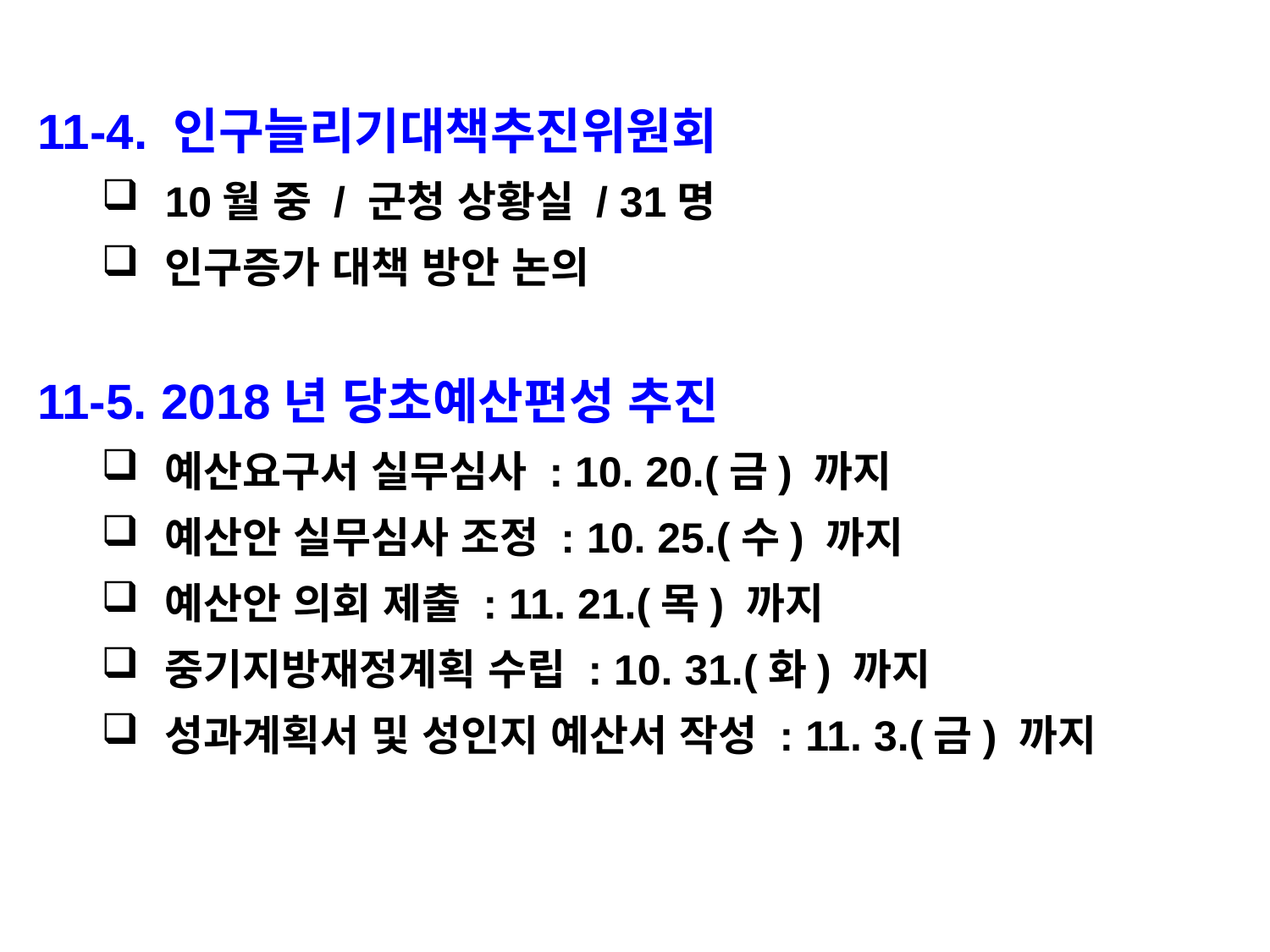

11-4. 인구늘리기대책추진위원회
10월 중 / 군청 상황실 / 31명
인구증가 대책 방안 논의
11-5. 2018년 당초예산편성 추진
예산요구서 실무심사 : 10. 20.(금) 까지
예산안 실무심사 조정 : 10. 25.(수) 까지
예산안 의회 제출 : 11. 21.(목) 까지
중기지방재정계획 수립 : 10. 31.(화) 까지
성과계획서 및 성인지 예산서 작성 : 11. 3.(금) 까지